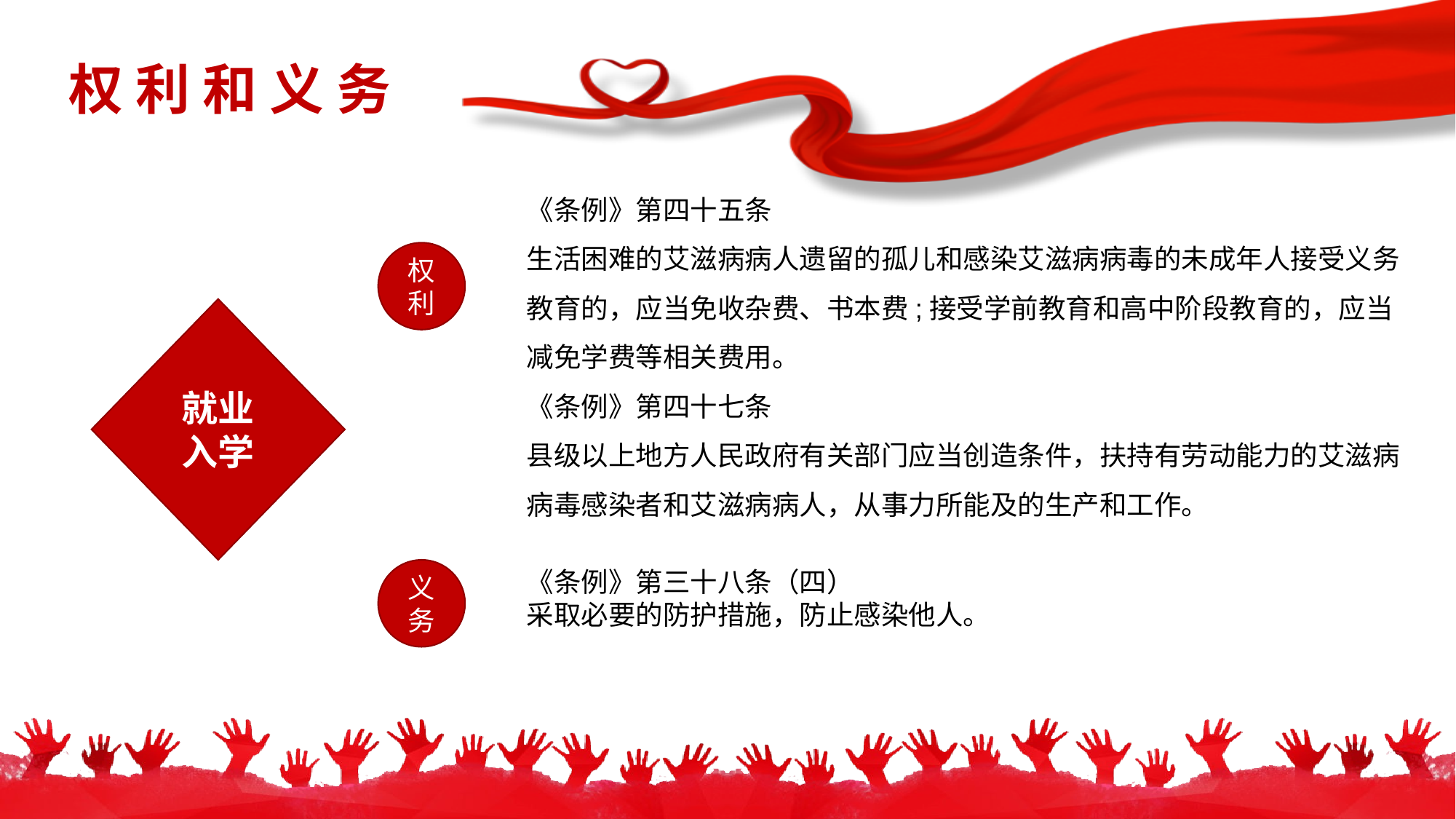

权 利 和 义 务
《条例》第四十五条
生活困难的艾滋病病人遗留的孤儿和感染艾滋病病毒的未成年人接受义务教育的，应当免收杂费、书本费;接受学前教育和高中阶段教育的，应当减免学费等相关费用。
《条例》第四十七条
县级以上地方人民政府有关部门应当创造条件，扶持有劳动能力的艾滋病病毒感染者和艾滋病病人，从事力所能及的生产和工作。
权利
就业入学
义务
《条例》第三十八条（四）
采取必要的防护措施，防止感染他人。